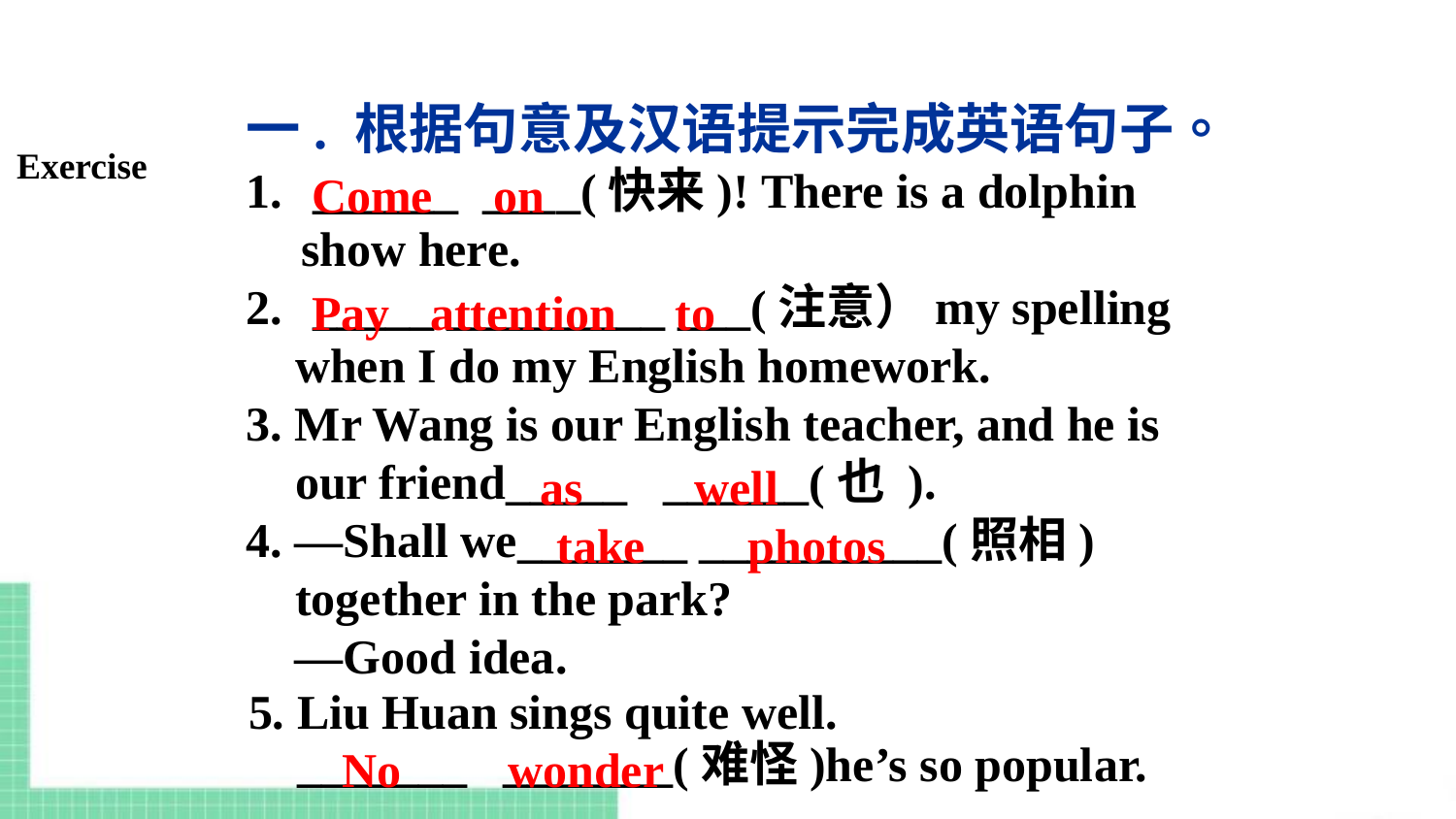

一. 根据句意及汉语提示完成英语句子。
 ______  ____(快来)! There is a dolphin show here.
 _____ _________ ___(注意）my spelling
    when I do my English homework.
3. Mr Wang is our English teacher, and he is
    our friend_____   ______(也 ).
4. —Shall we_______ __________(照相)
    together in the park?
    —Good idea.
Exercise
Come
on
Pay
attention
to
as
well
take
photos
5. Liu Huan sings quite well.
    _______   _______(难怪)he’s so popular.

No
wonder